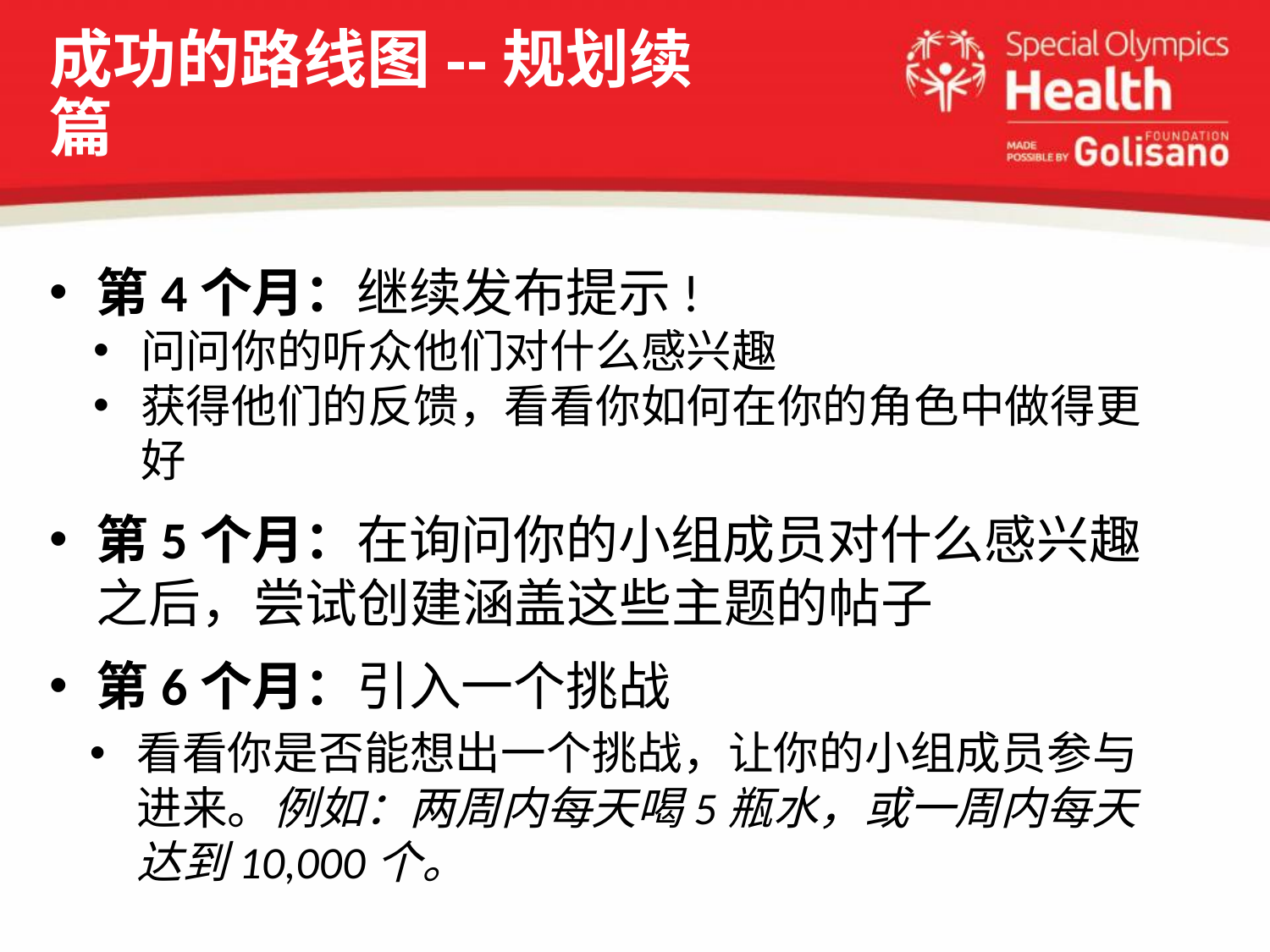

# 成功的路线图--规划续篇
第4个月：继续发布提示!
问问你的听众他们对什么感兴趣
获得他们的反馈，看看你如何在你的角色中做得更好
第5个月：在询问你的小组成员对什么感兴趣之后，尝试创建涵盖这些主题的帖子
第6个月：引入一个挑战
看看你是否能想出一个挑战，让你的小组成员参与进来。例如：两周内每天喝5瓶水，或一周内每天达到10,000个。